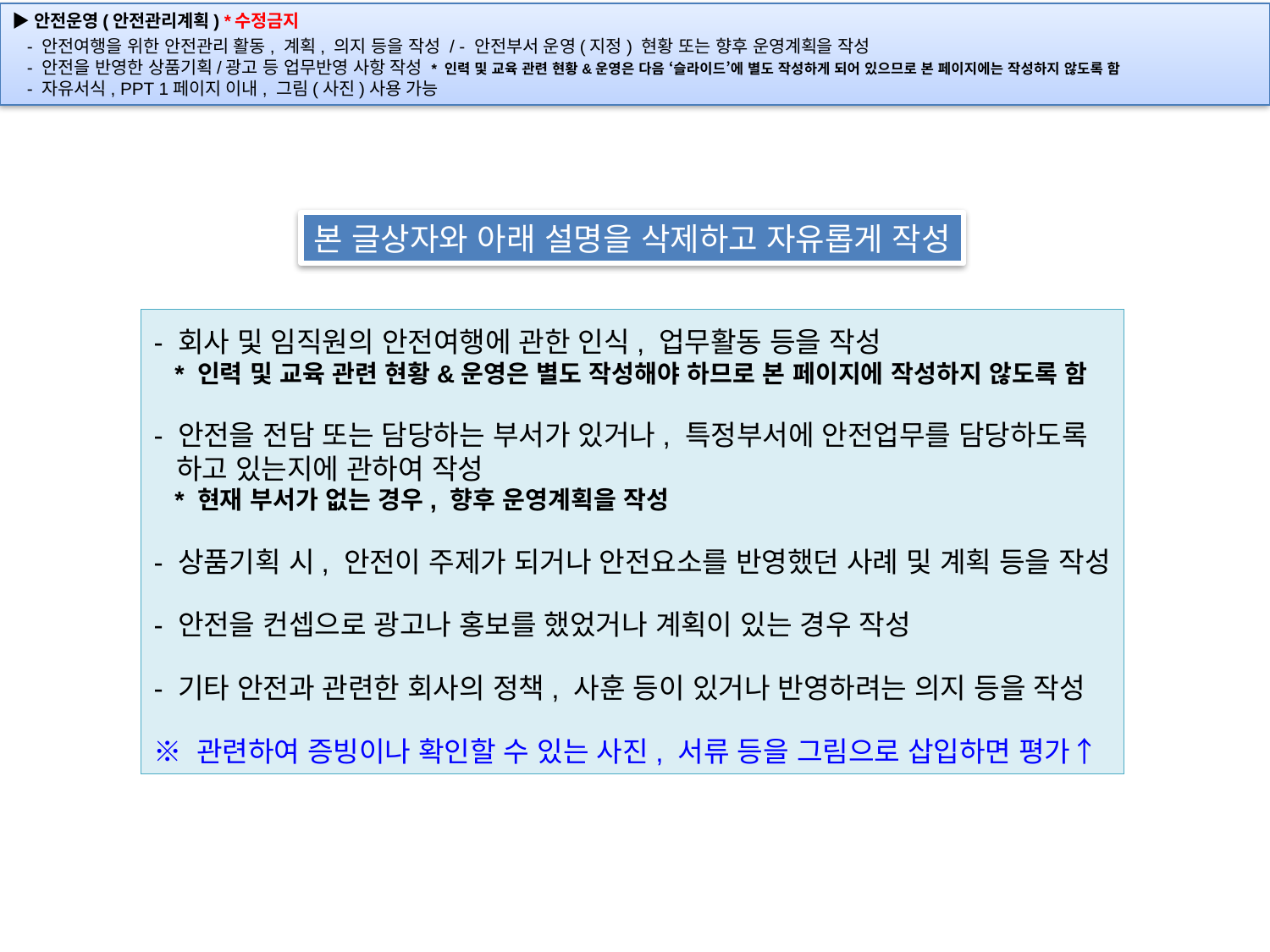

본 글상자와 아래 설명을 삭제하고 자유롭게 작성

- 회사 및 임직원의 안전여행에 관한 인식, 업무활동 등을 작성
   * 인력 및 교육 관련 현황&운영은 별도 작성해야 하므로 본 페이지에 작성하지 않도록 함

- 안전을 전담 또는 담당하는 부서가 있거나, 특정부서에 안전업무를 담당하도록
  하고 있는지에 관하여 작성
   * 현재 부서가 없는 경우, 향후 운영계획을 작성

- 상품기획 시, 안전이 주제가 되거나 안전요소를 반영했던 사례 및 계획 등을 작성

- 안전을 컨셉으로 광고나 홍보를 했었거나 계획이 있는 경우 작성

- 기타 안전과 관련한 회사의 정책, 사훈 등이 있거나 반영하려는 의지 등을 작성

※ 관련하여 증빙이나 확인할 수 있는 사진, 서류 등을 그림으로 삽입하면 평가↑